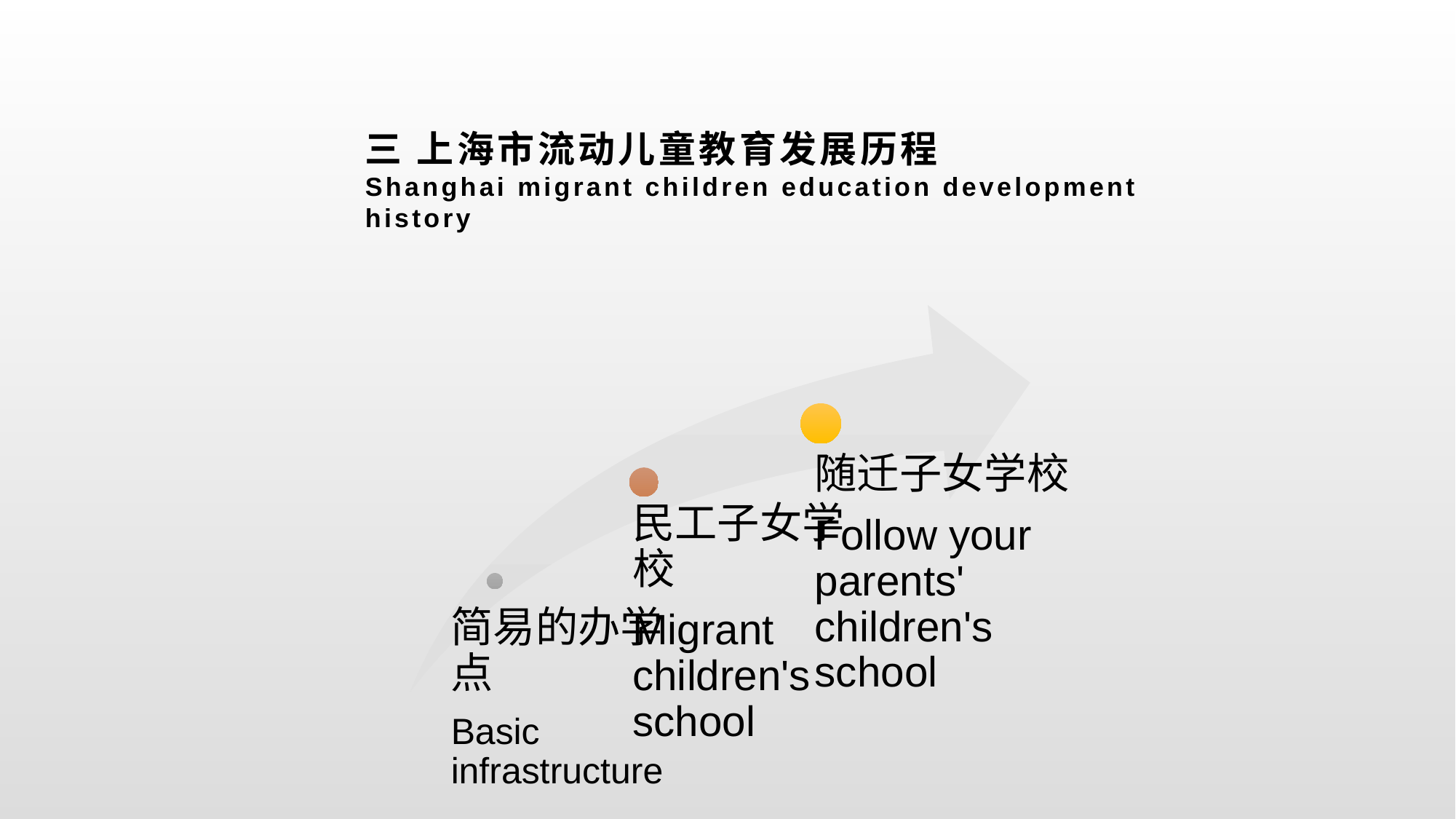

# 三 上海市流动儿童教育发展历程 Shanghai migrant children education development history

简易的办学点
Basic infrastructure
民工子女学校
Migrant children's school
随迁子女学校
Follow your parents' children's school